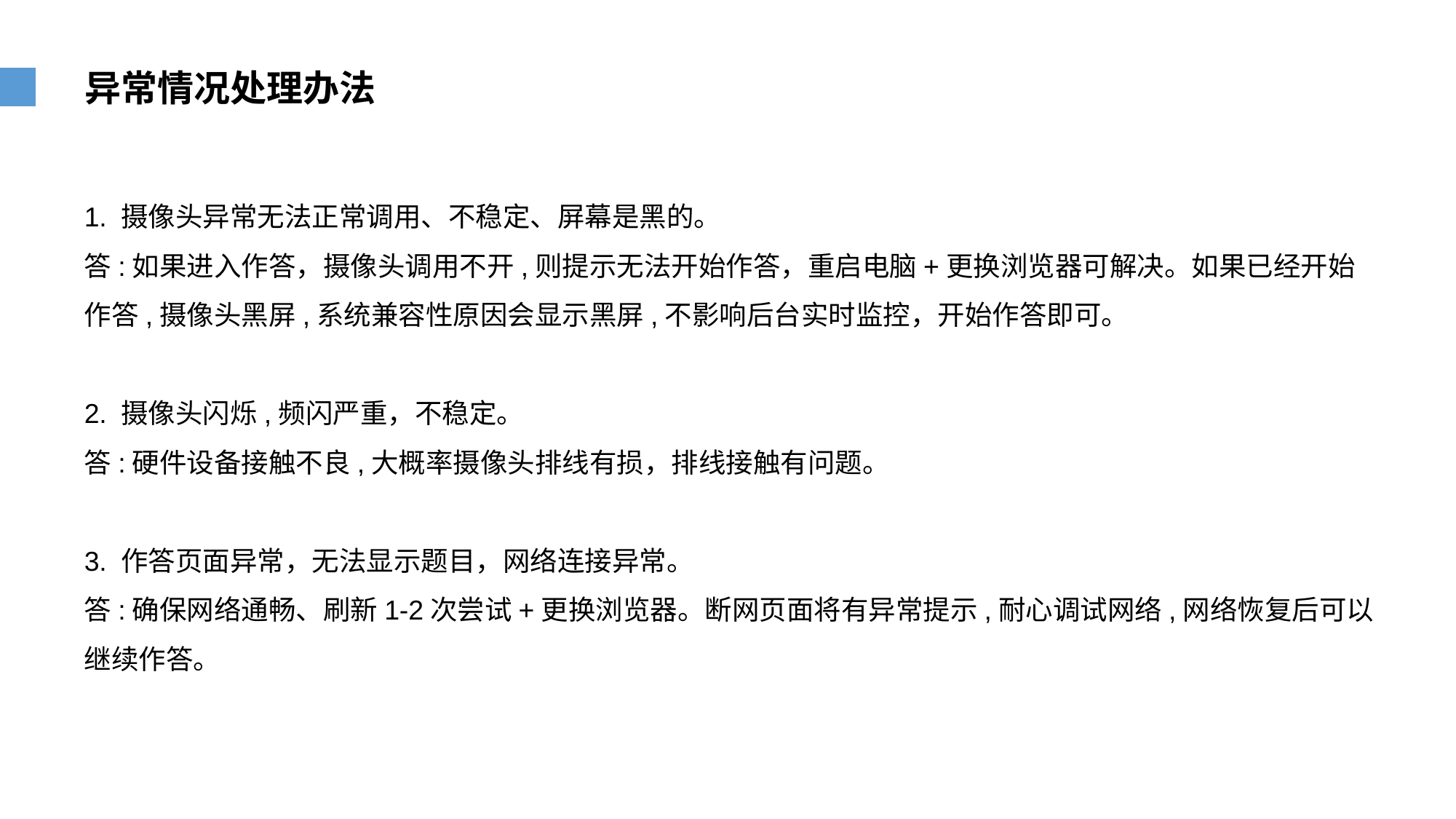

异常情况处理办法

1. 摄像头异常无法正常调用、不稳定、屏幕是黑的。
答:如果进入作答，摄像头调用不开,则提示无法开始作答，重启电脑+更换浏览器可解决。如果已经开始作答,摄像头黑屏,系统兼容性原因会显示黑屏,不影响后台实时监控，开始作答即可。

2. 摄像头闪烁,频闪严重，不稳定。
答:硬件设备接触不良,大概率摄像头排线有损，排线接触有问题。

3. 作答页面异常，无法显示题目，网络连接异常。
答:确保网络通畅、刷新1-2次尝试+更换浏览器。断网页面将有异常提示,耐心调试网络,网络恢复后可以继续作答。